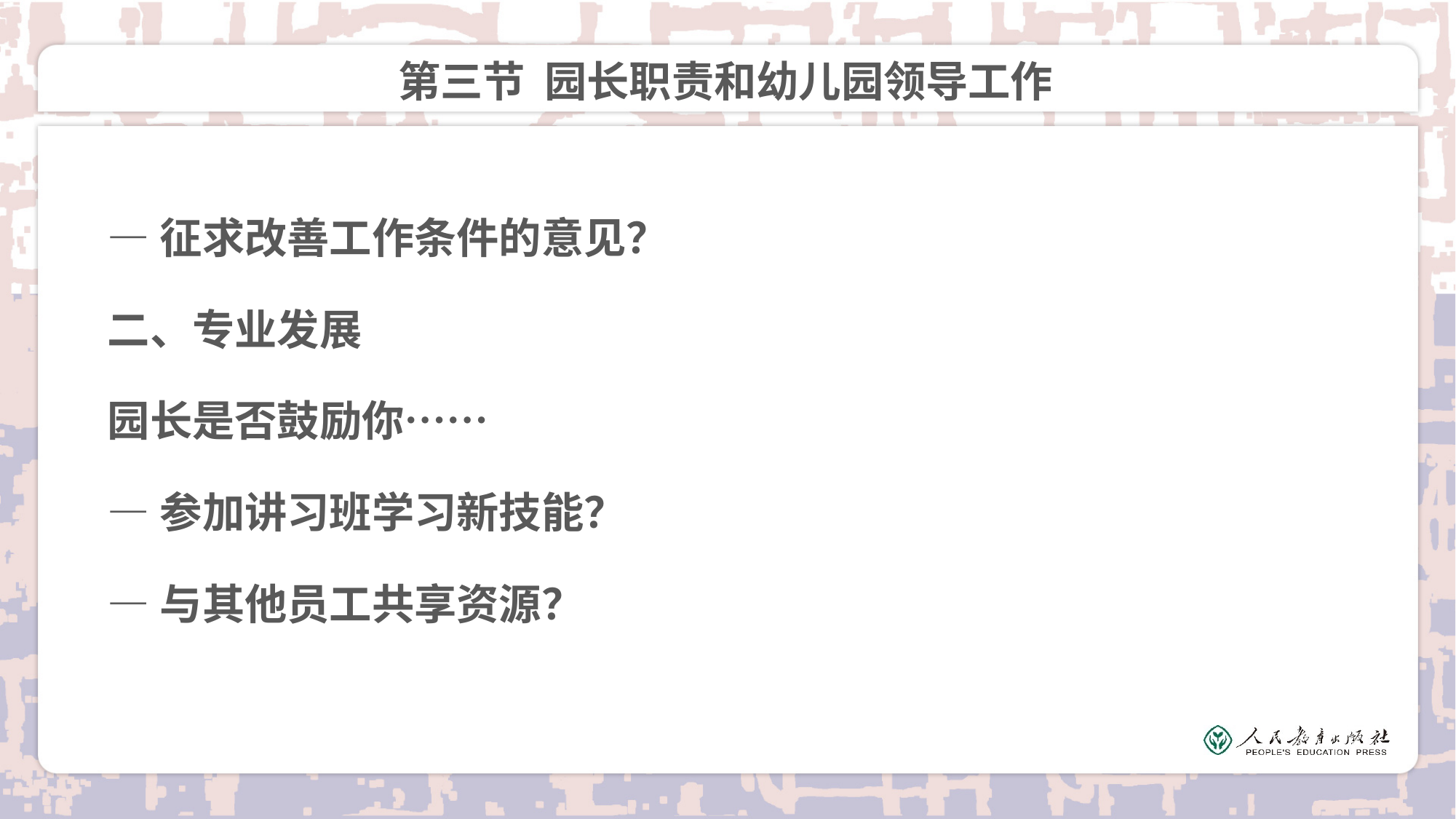

# 第三节  园长职责和幼儿园领导工作
—征求改善工作条件的意见？
二、专业发展
园长是否鼓励你……
—参加讲习班学习新技能？
—与其他员工共享资源？